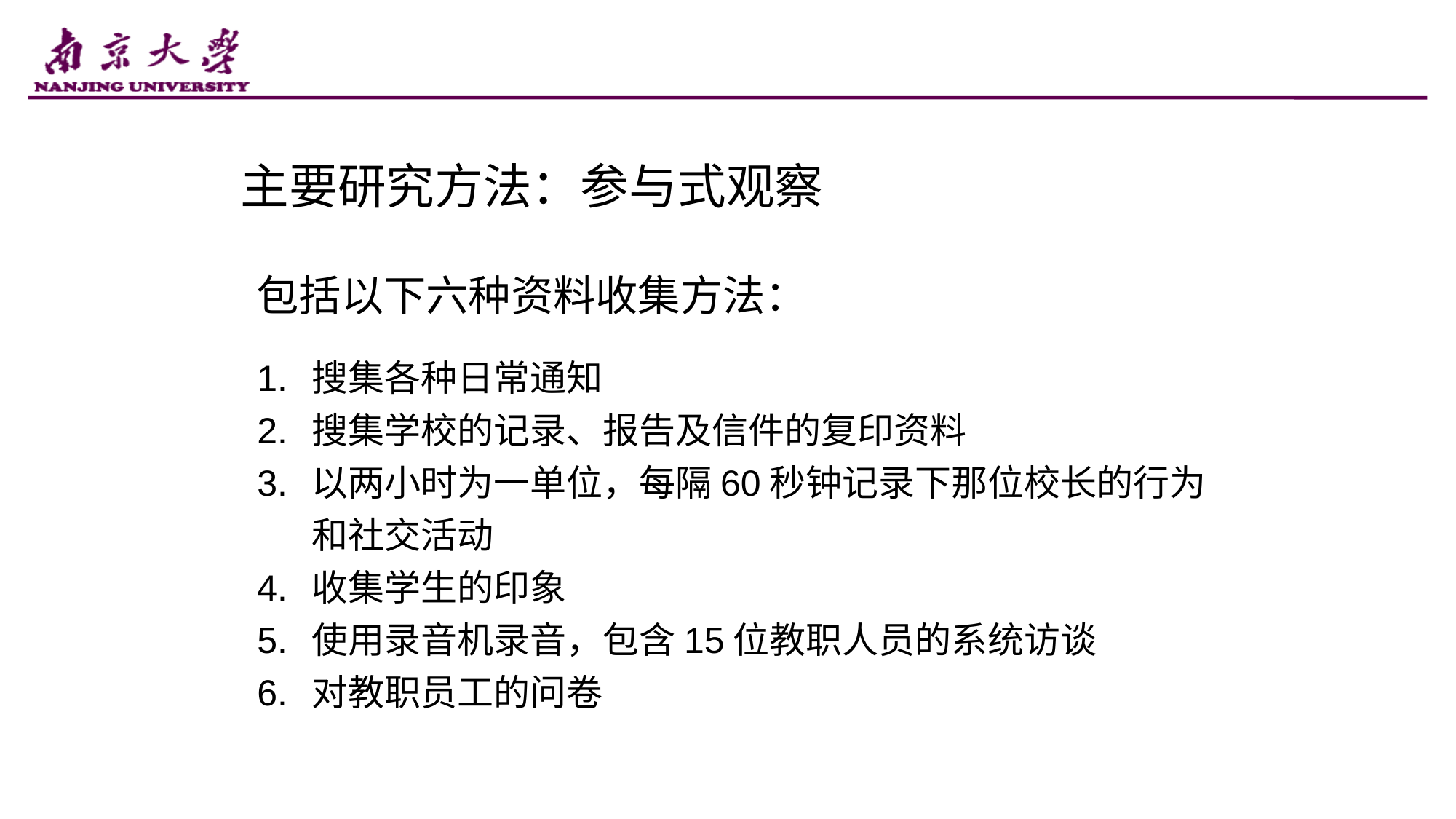

主要研究方法：参与式观察
包括以下六种资料收集方法：
搜集各种日常通知
搜集学校的记录、报告及信件的复印资料
以两小时为一单位，每隔60秒钟记录下那位校长的行为和社交活动
收集学生的印象
使用录音机录音，包含15位教职人员的系统访谈
对教职员工的问卷